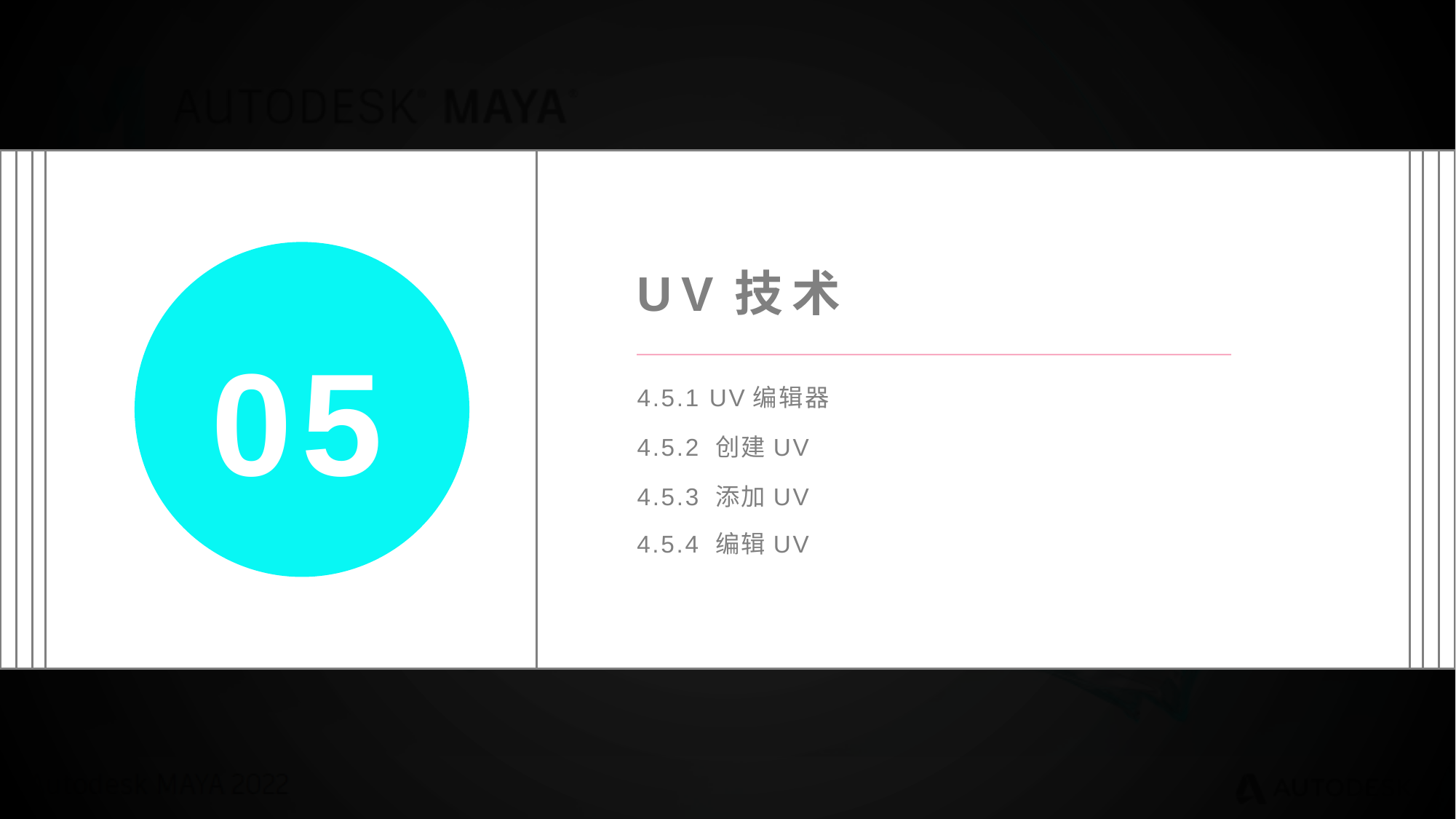

UV技术
05
4.5.1 UV编辑器
4.5.2 创建UV
4.5.3 添加UV
4.5.4 编辑UV